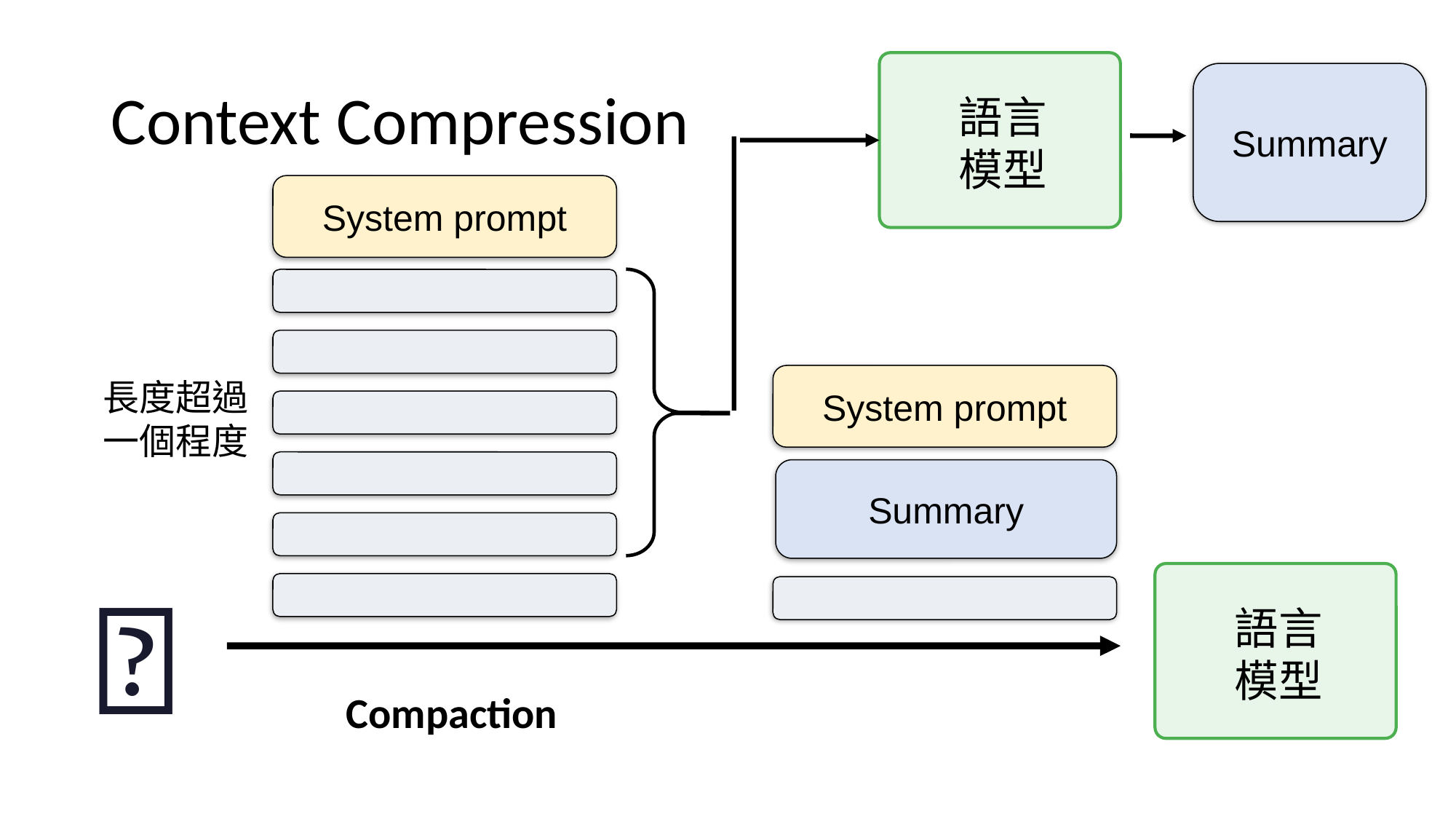

# Context Compression

語言
模型
Summary

System prompt

System prompt
長度超過一個程度

Summary

🦞

語言
模型

Compaction